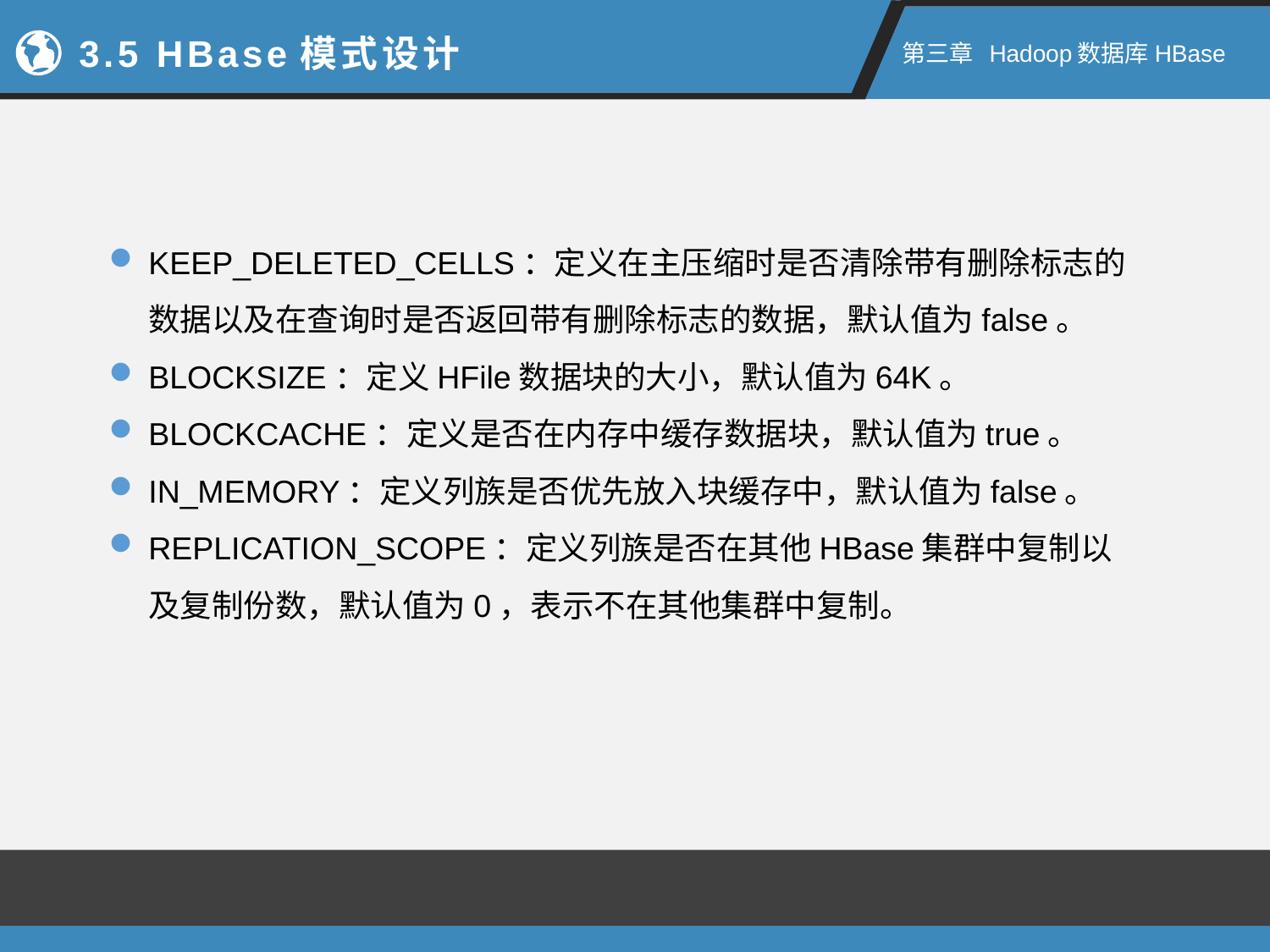

3.5 HBase模式设计

第三章  Hadoop数据库HBase
KEEP_DELETED_CELLS：定义在主压缩时是否清除带有删除标志的数据以及在查询时是否返回带有删除标志的数据，默认值为false。
BLOCKSIZE：定义HFile数据块的大小，默认值为64K。
BLOCKCACHE：定义是否在内存中缓存数据块，默认值为true。
IN_MEMORY：定义列族是否优先放入块缓存中，默认值为false。
REPLICATION_SCOPE：定义列族是否在其他HBase集群中复制以及复制份数，默认值为0，表示不在其他集群中复制。